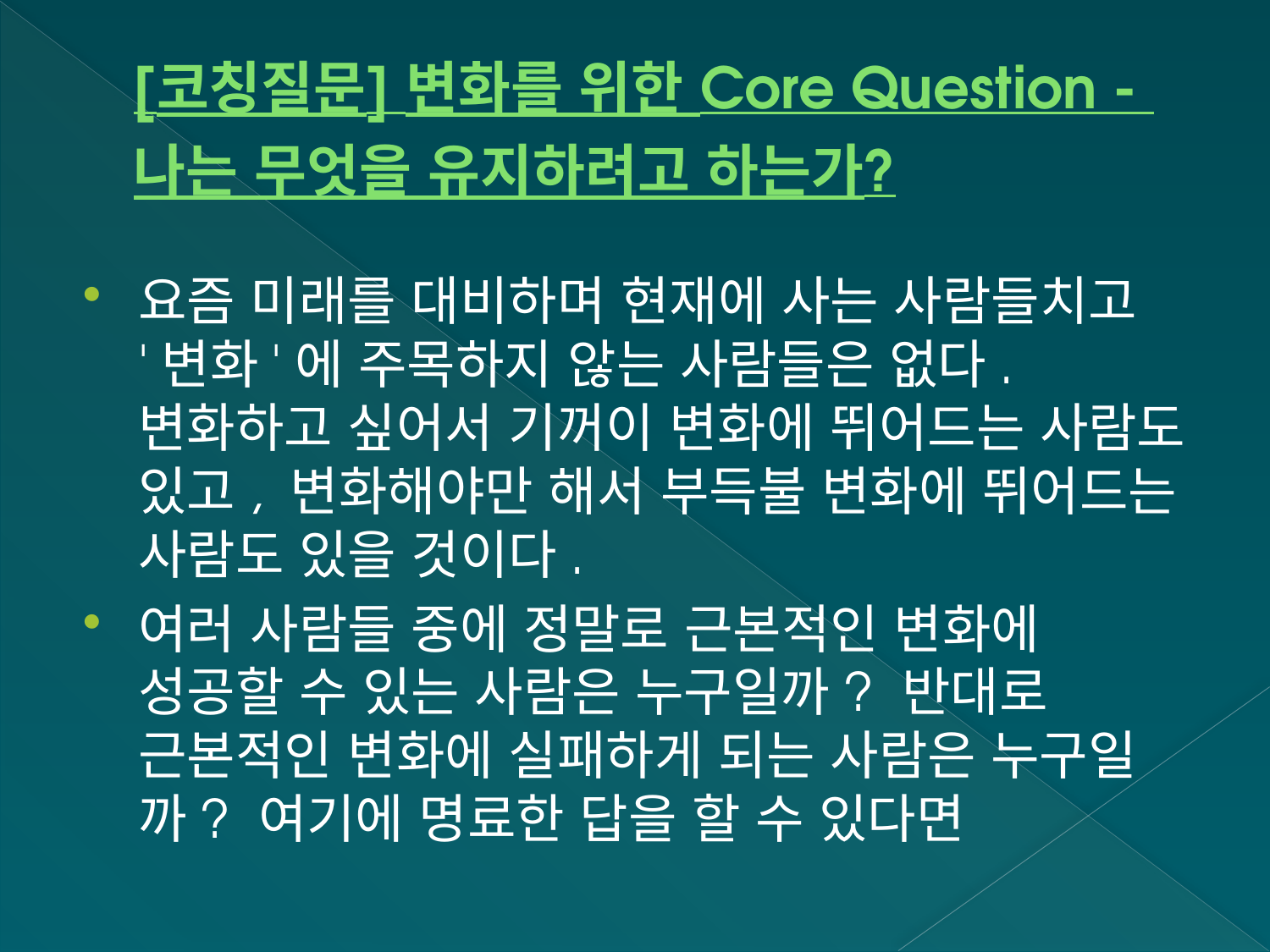

# [코칭질문] 변화를 위한 Core Question - 나는 무엇을 유지하려고 하는가?
요즘 미래를 대비하며 현재에 사는 사람들치고 '변화'에 주목하지 않는 사람들은 없다. 변화하고 싶어서 기꺼이 변화에 뛰어드는 사람도 있고, 변화해야만 해서 부득불 변화에 뛰어드는 사람도 있을 것이다.
여러 사람들 중에 정말로 근본적인 변화에 성공할 수 있는 사람은 누구일까? 반대로 근본적인 변화에 실패하게 되는 사람은 누구일까? 여기에 명료한 답을 할 수 있다면